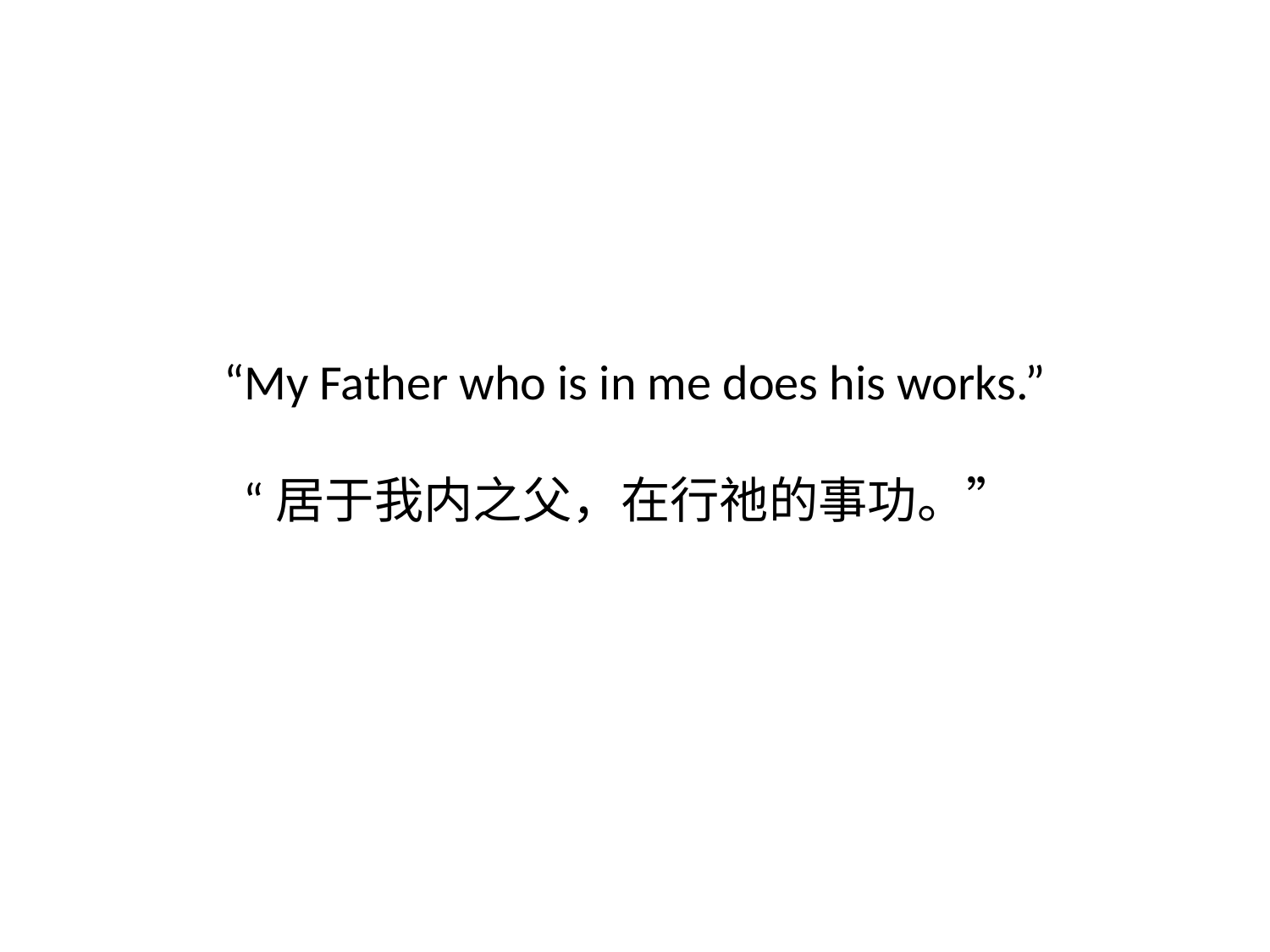

# “My Father who is in me does his works.” “居于我内之父，在行祂的事功。”